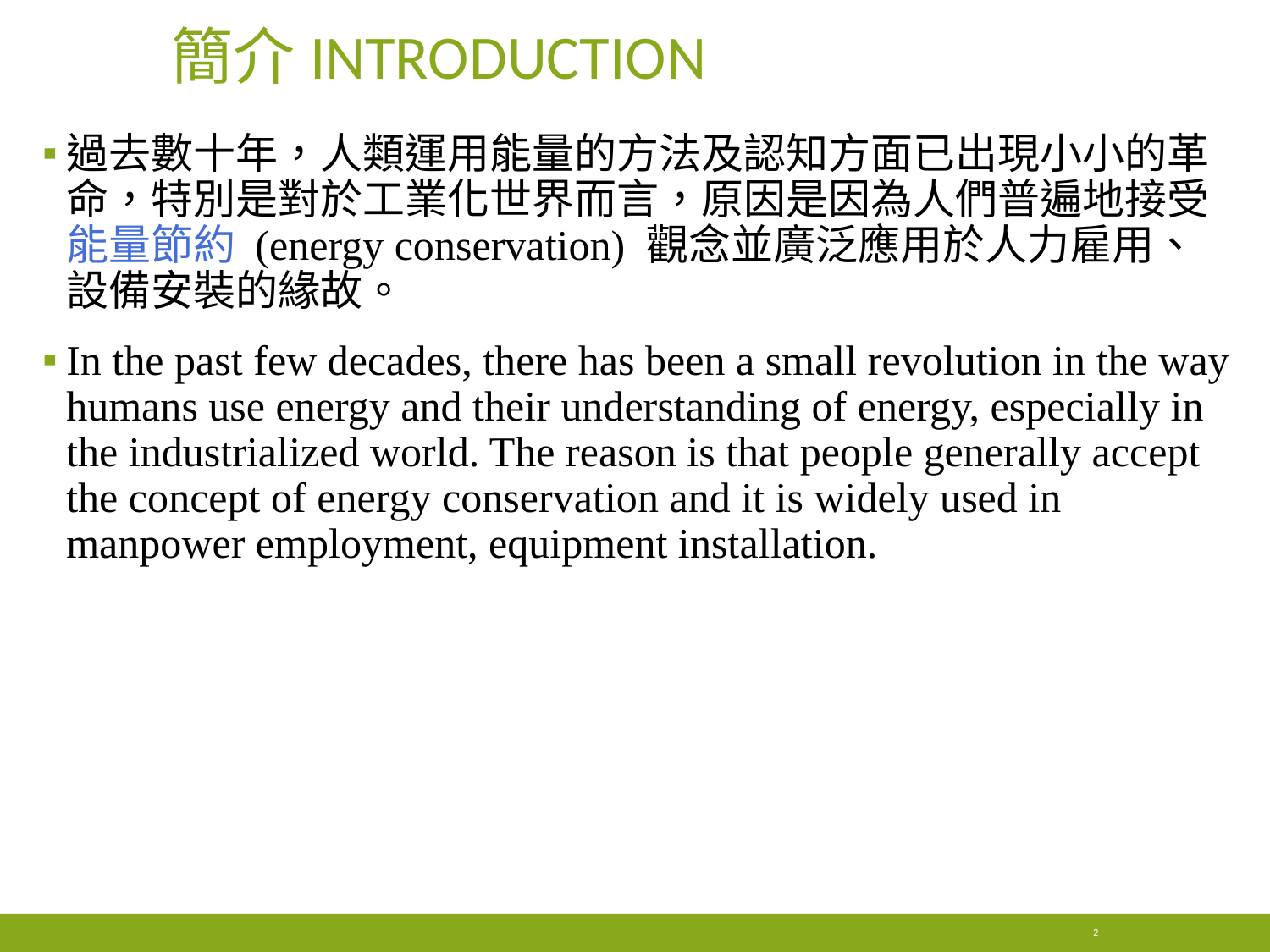

# 簡介introduction
過去數十年，人類運用能量的方法及認知方面已出現小小的革命，特別是對於工業化世界而言，原因是因為人們普遍地接受能量節約 (energy conservation) 觀念並廣泛應用於人力雇用、設備安裝的緣故。
In the past few decades, there has been a small revolution in the way humans use energy and their understanding of energy, especially in the industrialized world. The reason is that people generally accept the concept of energy conservation and it is widely used in manpower employment, equipment installation.
2